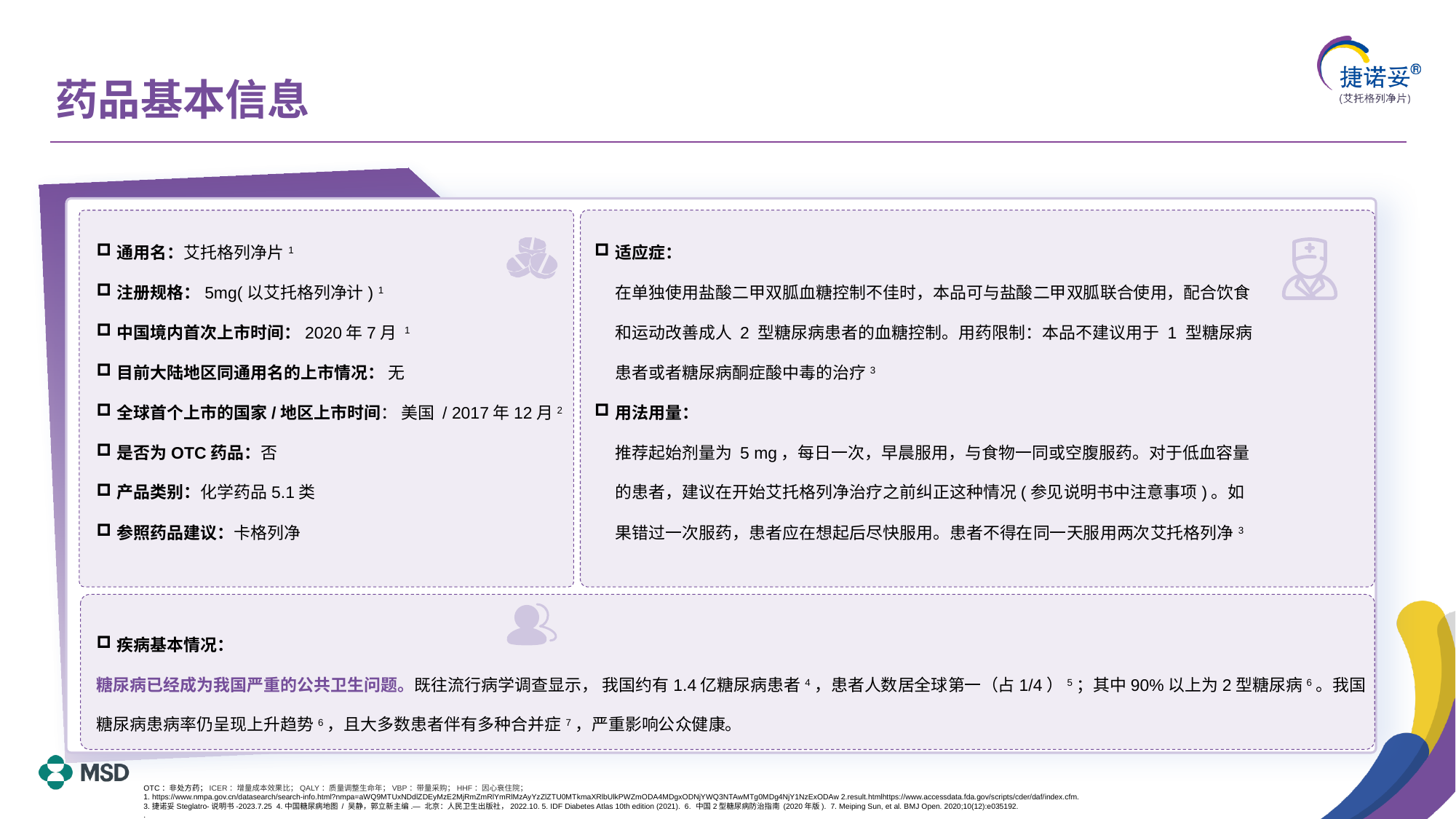

# 药品基本信息

适应症：
在单独使用盐酸二甲双胍血糖控制不佳时，本品可与盐酸二甲双胍联合使用，配合饮食和运动改善成人 2 型糖尿病患者的血糖控制。用药限制：本品不建议用于 1 型糖尿病患者或者糖尿病酮症酸中毒的治疗3
用法用量：
推荐起始剂量为 5 mg，每日一次，早晨服用，与食物一同或空腹服药。对于低血容量的患者，建议在开始艾托格列净治疗之前纠正这种情况(参见说明书中注意事项)。如果错过一次服药，患者应在想起后尽快服用。患者不得在同一天服用两次艾托格列净3
通用名：艾托格列净片1
注册规格：5mg(以艾托格列净计) 1
中国境内首次上市时间：2020年7月 1
目前大陆地区同通用名的上市情况： 无
全球首个上市的国家/地区上市时间： 美国 / 2017年12月2
是否为OTC药品：否
产品类别：化学药品5.1类
参照药品建议：卡格列净

疾病基本情况：
糖尿病已经成为我国严重的公共卫生问题。既往流行病学调查显示， 我国约有1.4亿糖尿病患者4，患者人数居全球第一（占1/4）5；其中90%以上为2型糖尿病6。我国糖尿病患病率仍呈现上升趋势6，且大多数患者伴有多种合并症7，严重影响公众健康。
OTC：非处方药；ICER：增量成本效果比；QALY：质量调整生命年；VBP：带量采购；HHF：因心衰住院；
1. https://www.nmpa.gov.cn/datasearch/search-info.html?nmpa=aWQ9MTUxNDdlZDEyMzE2MjRmZmRlYmRlMzAyYzZlZTU0MTkmaXRlbUlkPWZmODA4MDgxODNjYWQ3NTAwMTg0MDg4NjY1NzExODAw 2.result.htmlhttps://www.accessdata.fda.gov/scripts/cder/daf/index.cfm.
3.捷诺妥Steglatro-说明书-2023.7.25  4.中国糖尿病地图 / 吴静，郭立新主编.— 北京：人民卫生出版社，2022.10. 5. IDF Diabetes Atlas 10th edition (2021).  6. 中国2型糖尿病防治指南 (2020年版).  7. Meiping Sun, et al. BMJ Open. 2020;10(12):e035192.
.